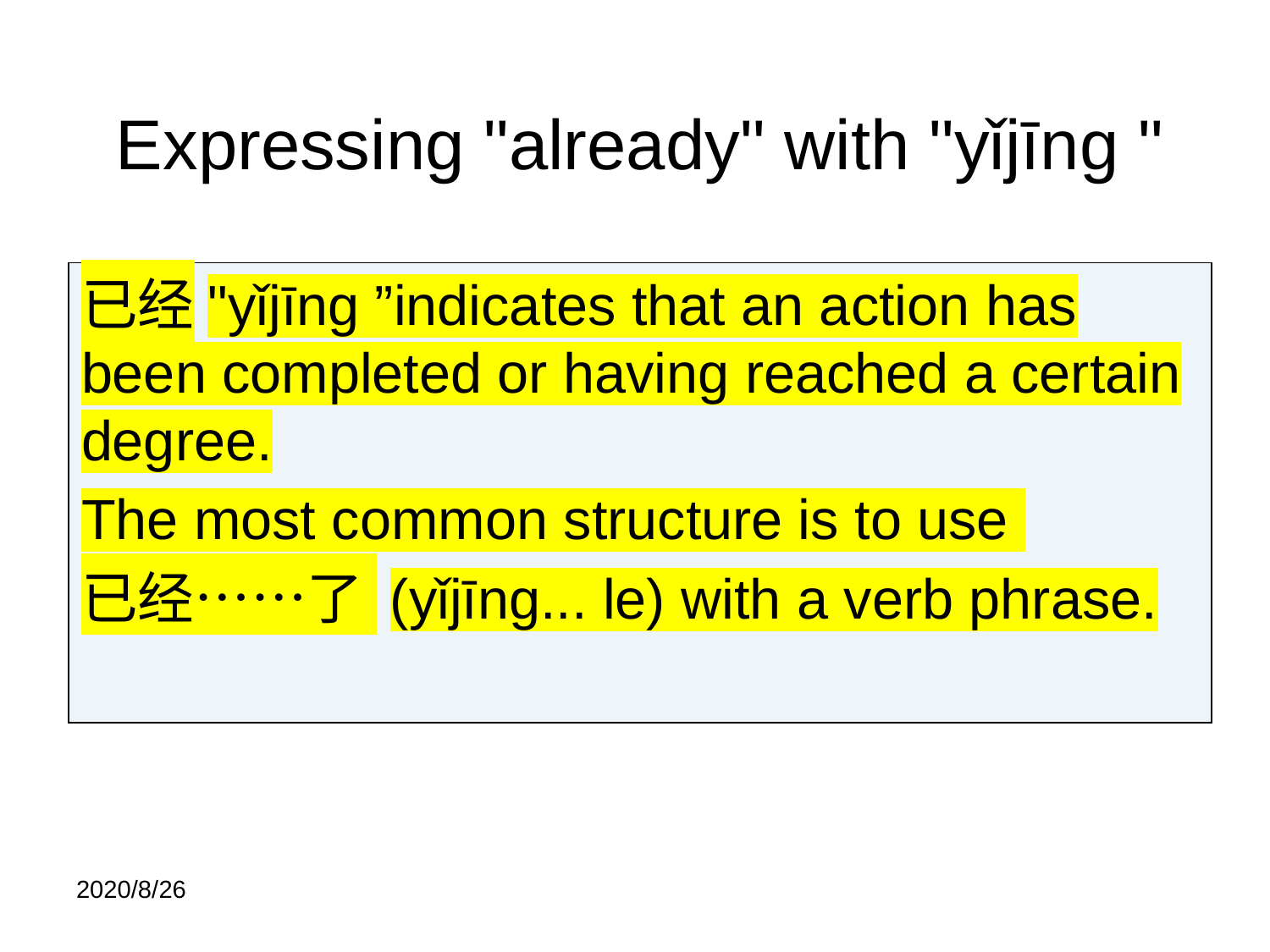

# Expressing "already" with "yǐjīng "
已经"yǐjīng ”indicates that an action has been completed or having reached a certain degree.
The most common structure is to use
已经⋯⋯了 (yǐjīng... le) with a verb phrase.
2020/8/26